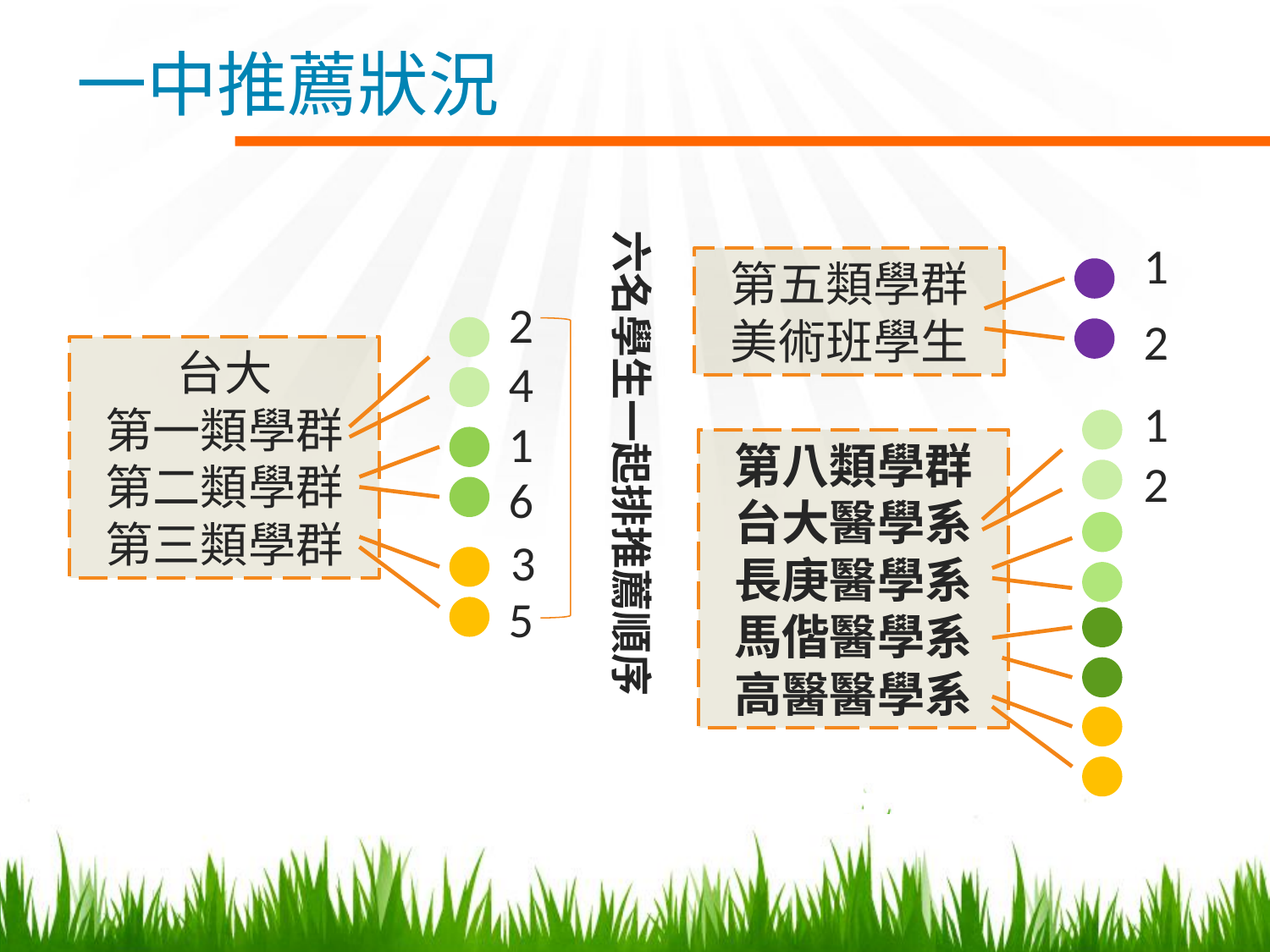

# 一中推薦狀況
六名學生一起排推薦順序

1
第五類學群
美術班學生

2
2

台大
第一類學群
第二類學群
第三類學群
4
1
1

第八類學群
台大醫學系
長庚醫學系
馬偕醫學系
高醫醫學系
2

6

3

5